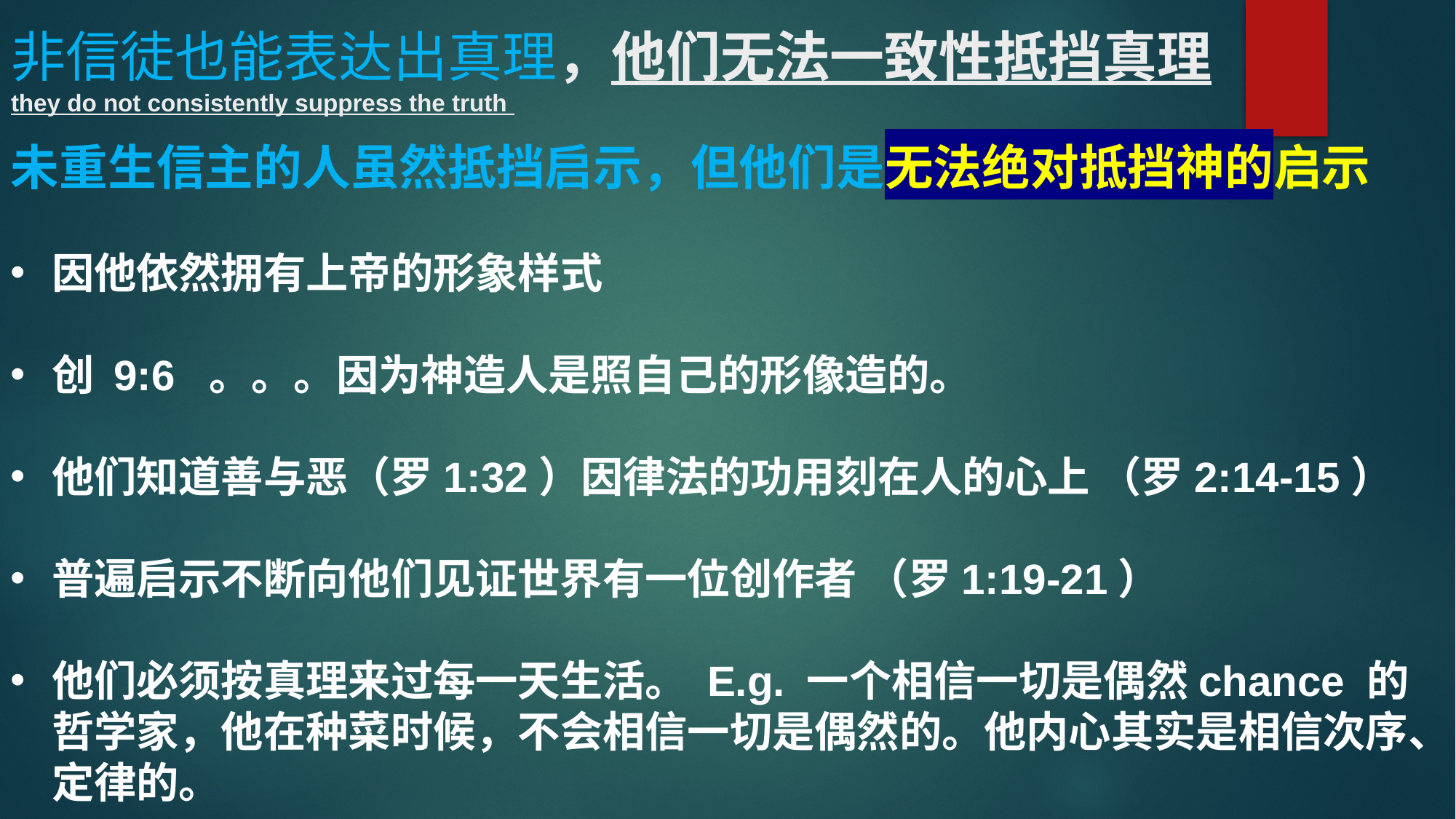

# 非信徒也能表达出真理，他们无法一致性抵挡真理 they do not consistently suppress the truth
未重生信主的人虽然抵挡启示，但他们是无法绝对抵挡神的启示

因他依然拥有上帝的形象样式

创 9:6  。。。因为神造人是照自己的形像造的。

他们知道善与恶（罗1:32）因律法的功用刻在人的心上 （罗2:14-15）

普遍启示不断向他们见证世界有一位创作者 （罗1:19-21）

他们必须按真理来过每一天生活。 E.g. 一个相信一切是偶然chance 的哲学家，他在种菜时候，不会相信一切是偶然的。他内心其实是相信次序、定律的。